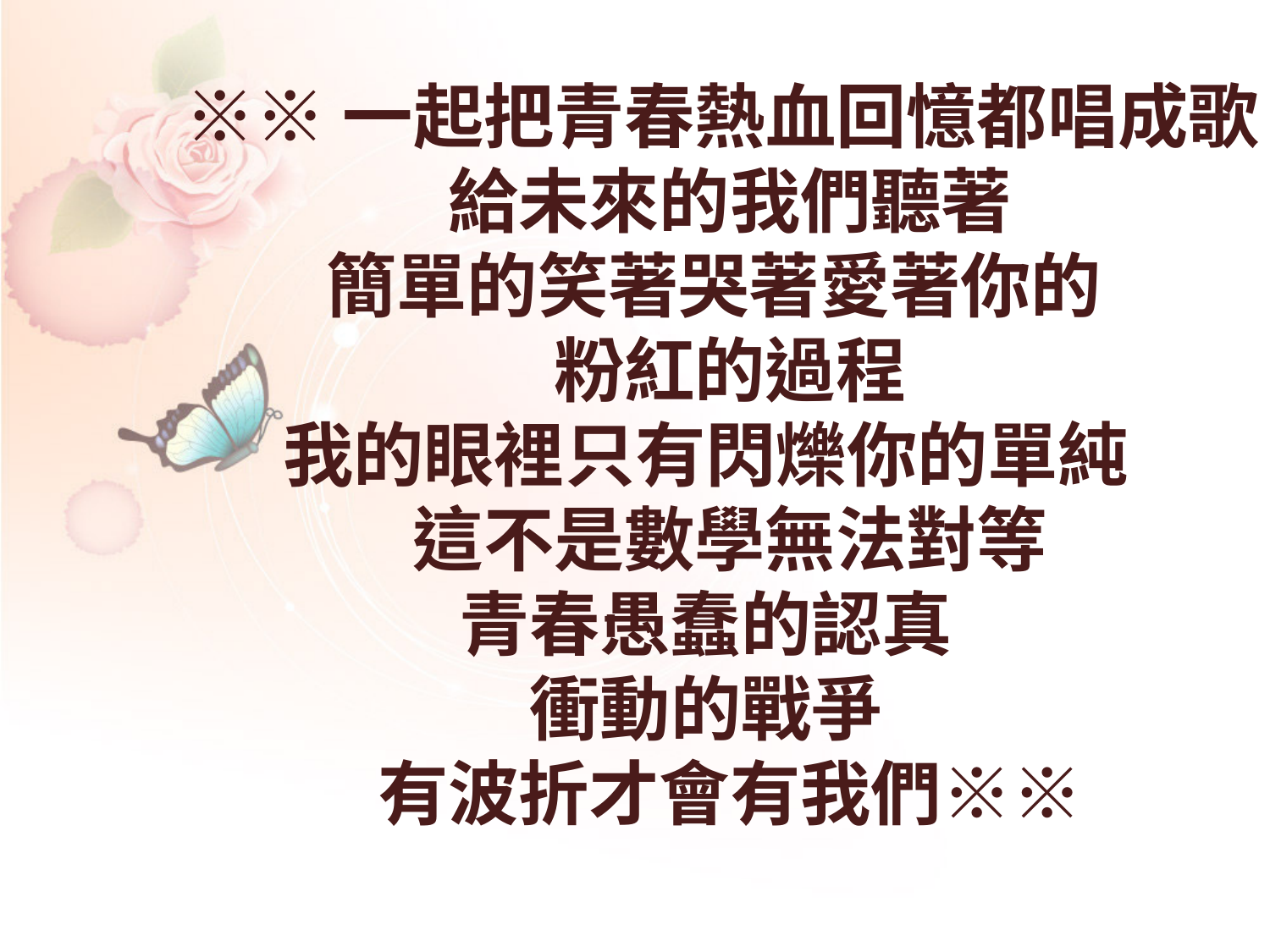

※※一起把青春熱血回憶都唱成歌
給未來的我們聽著
簡單的笑著哭著愛著你的
粉紅的過程
我的眼裡只有閃爍你的單純
這不是數學無法對等
青春愚蠢的認真
衝動的戰爭
有波折才會有我們※※